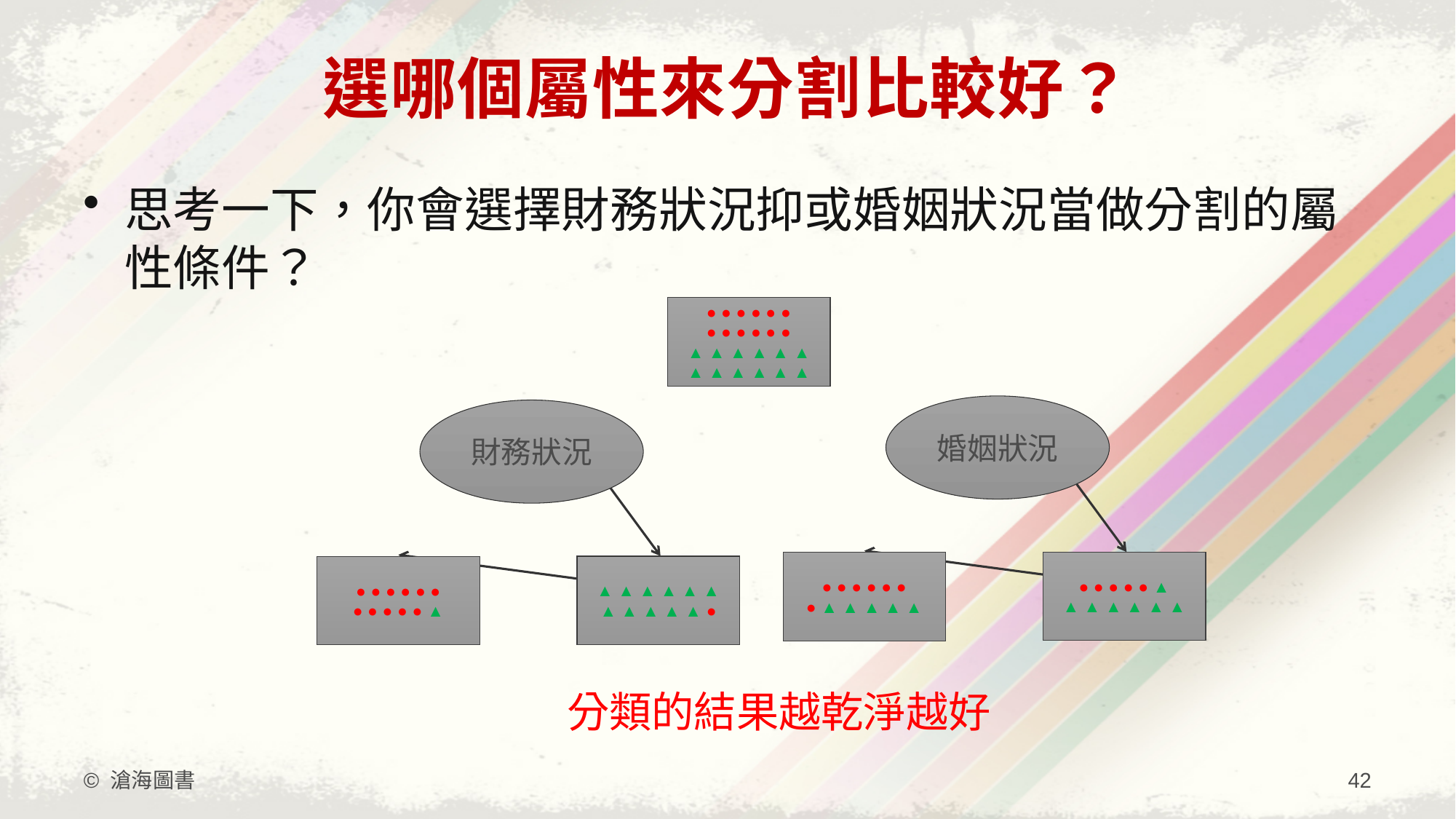

# 選哪個屬性來分割比較好？
思考一下，你會選擇財務狀況抑或婚姻狀況當做分割的屬性條件？
● ● ● ● ● ●
● ● ● ● ● ●
▲ ▲ ▲ ▲ ▲ ▲
▲ ▲ ▲ ▲ ▲ ▲
婚姻狀況
財務狀況
● ● ● ● ● ▲
▲ ▲ ▲ ▲ ▲ ▲
● ● ● ● ● ●
● ▲ ▲ ▲ ▲ ▲
▲ ▲ ▲ ▲ ▲ ▲
▲ ▲ ▲ ▲ ▲ ●
● ● ● ● ● ●
● ● ● ● ● ▲
分類的結果越乾淨越好
© 滄海圖書

42